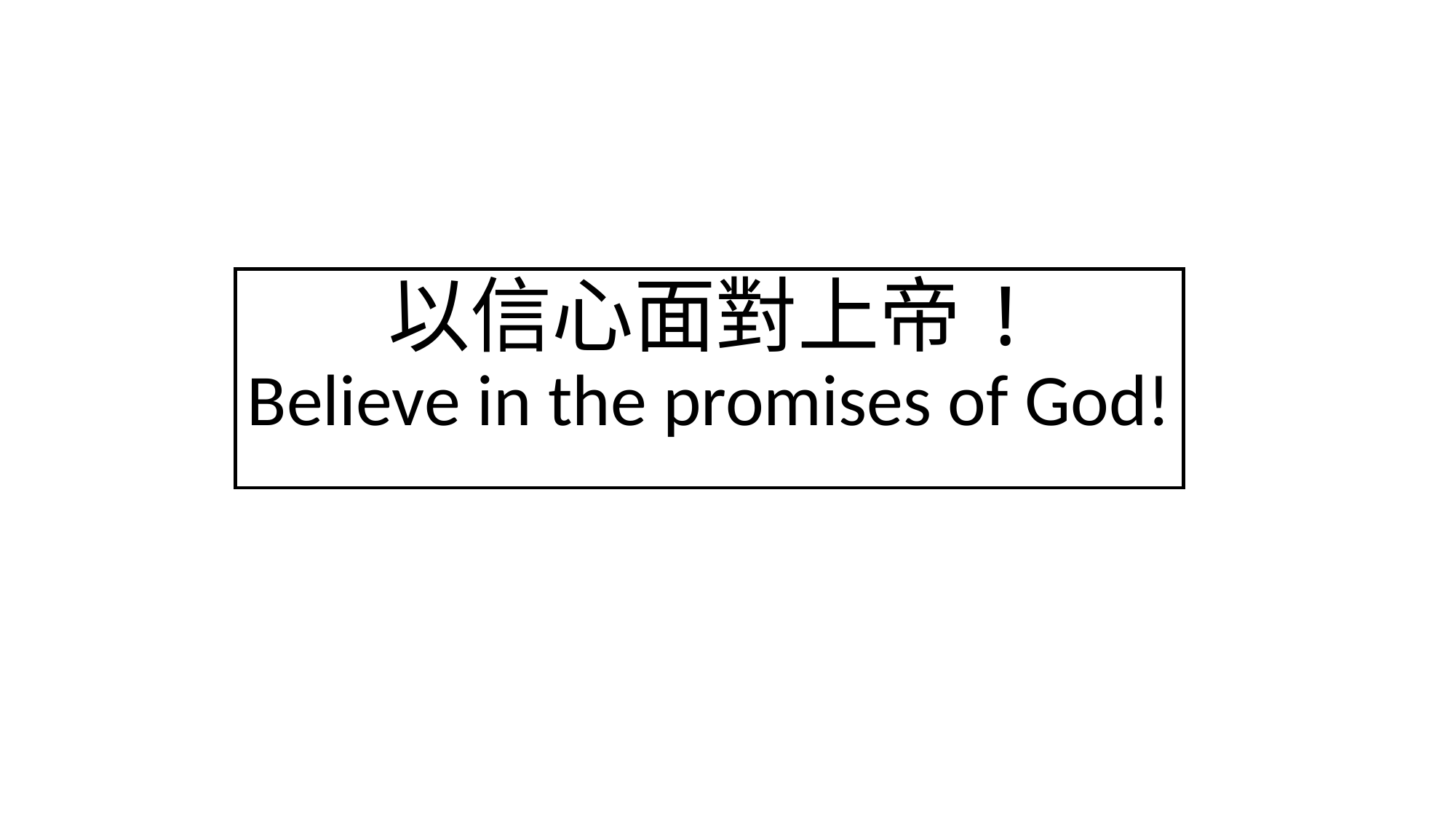

以信心面對上帝!
Believe in the promises of God!